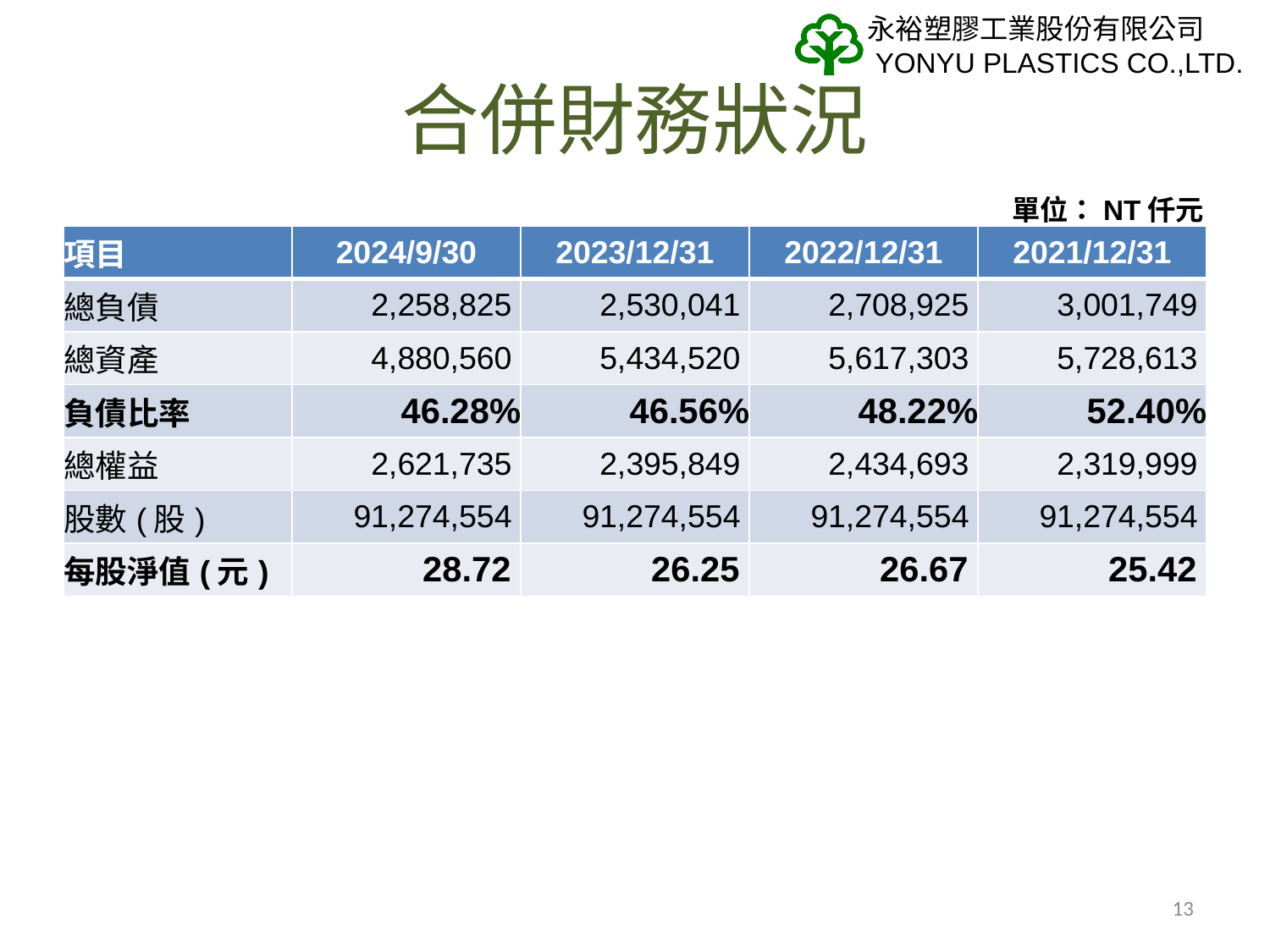

# 合併財務狀況
單位：NT仟元
| 項目 | 2024/9/30 | 2023/12/31 | 2022/12/31 | 2021/12/31 |
| --- | --- | --- | --- | --- |
| 總負債 | 2,258,825 | 2,530,041 | 2,708,925 | 3,001,749 |
| 總資產 | 4,880,560 | 5,434,520 | 5,617,303 | 5,728,613 |
| 負債比率 | 46.28% | 46.56% | 48.22% | 52.40% |
| 總權益 | 2,621,735 | 2,395,849 | 2,434,693 | 2,319,999 |
| 股數(股) | 91,274,554 | 91,274,554 | 91,274,554 | 91,274,554 |
| 每股淨值(元) | 28.72 | 26.25 | 26.67 | 25.42 |
13